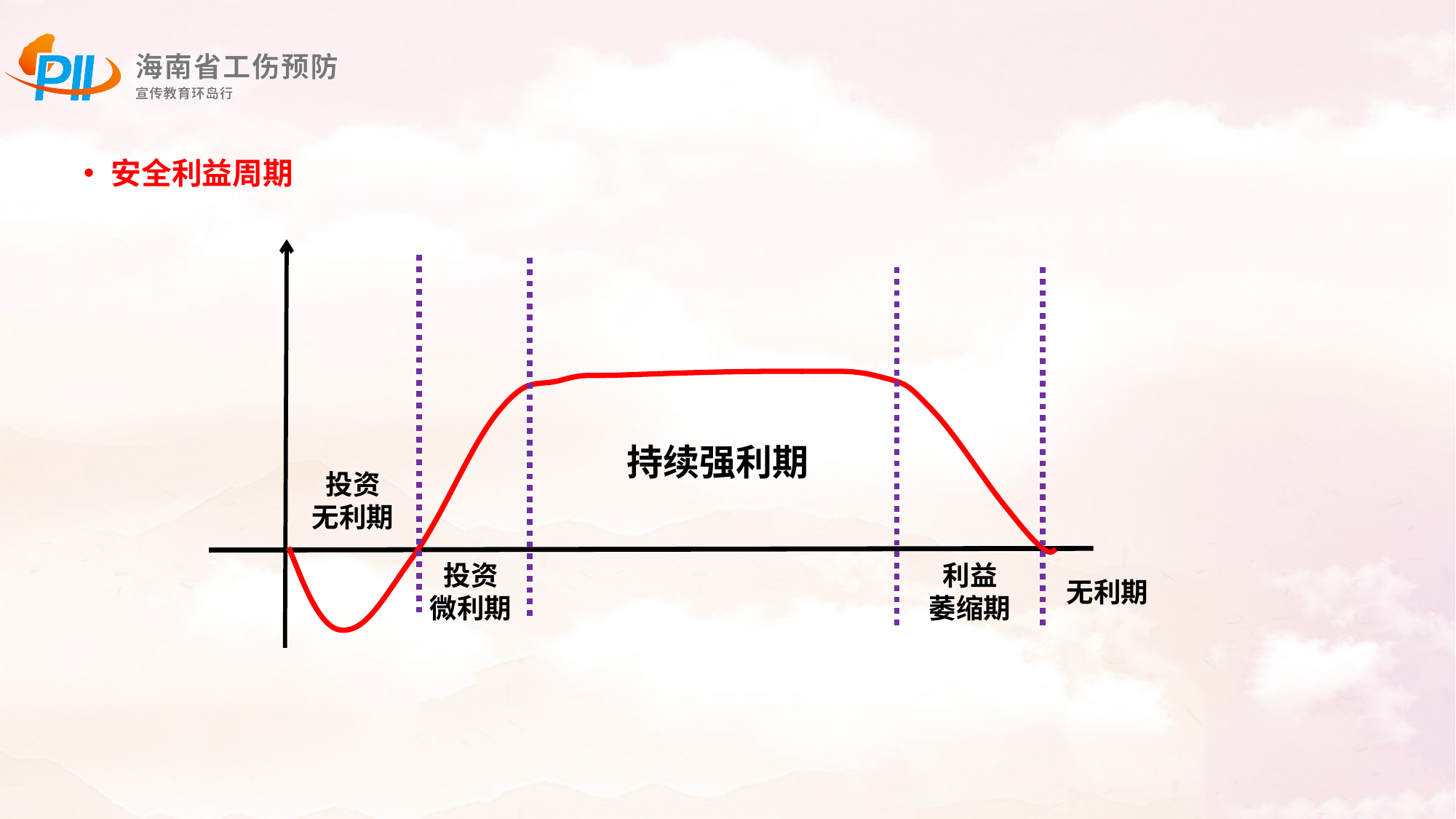

安全利益周期

持续强利期
投资
无利期
投资
微利期
利益
萎缩期
无利期